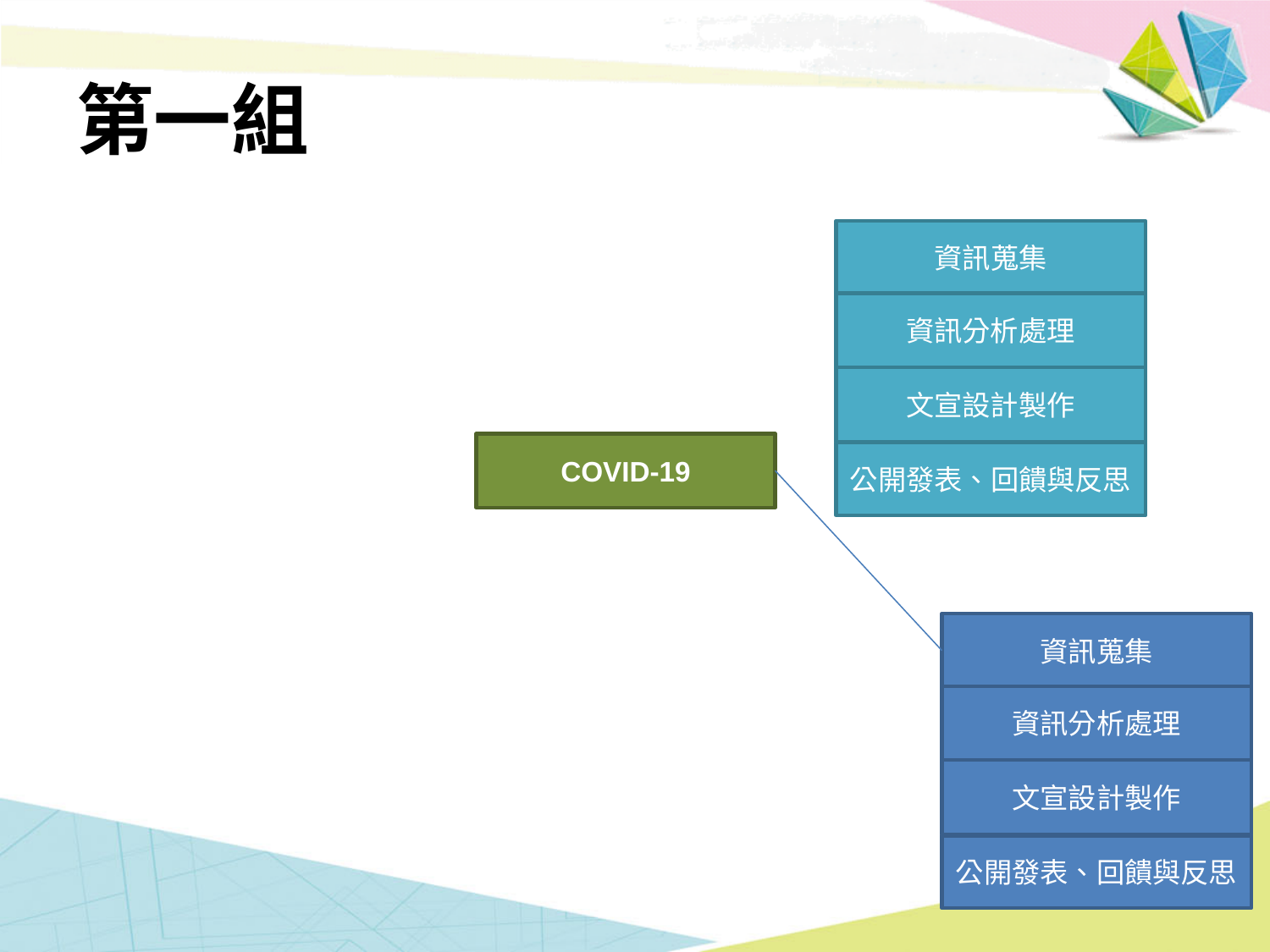

# 第一組
資訊蒐集
資訊分析處理
文宣設計製作
COVID-19
公開發表、回饋與反思
資訊蒐集
資訊分析處理
文宣設計製作
公開發表、回饋與反思